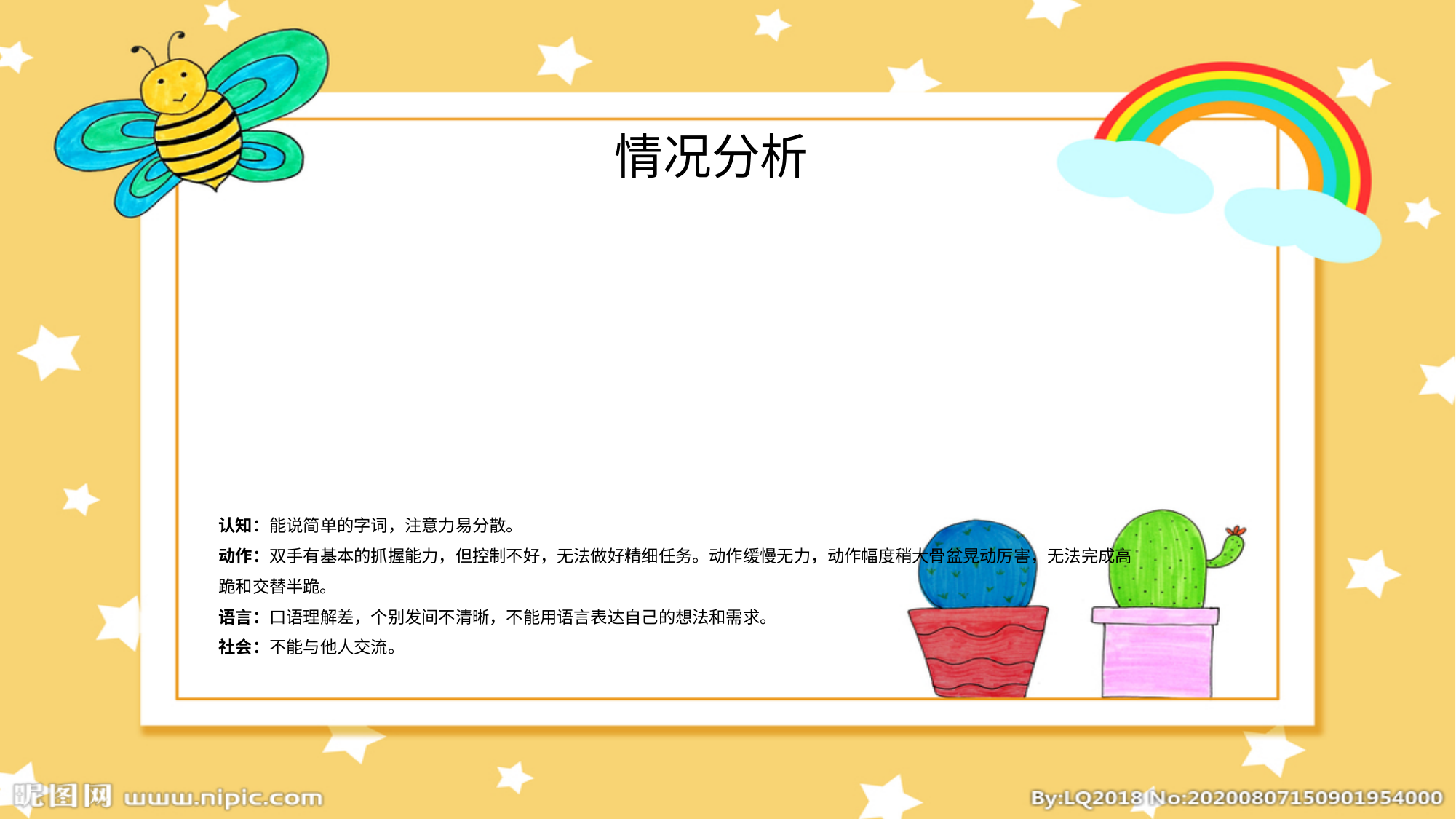

情况分析
# 认知：能说简单的字词，注意力易分散。 动作：双手有基本的抓握能力，但控制不好，无法做好精细任务。动作缓慢无力，动作幅度稍大骨盆晃动厉害，无法完成高跪和交替半跪。 语言：口语理解差，个别发间不清晰，不能用语言表达自己的想法和需求。 社会：不能与他人交流。